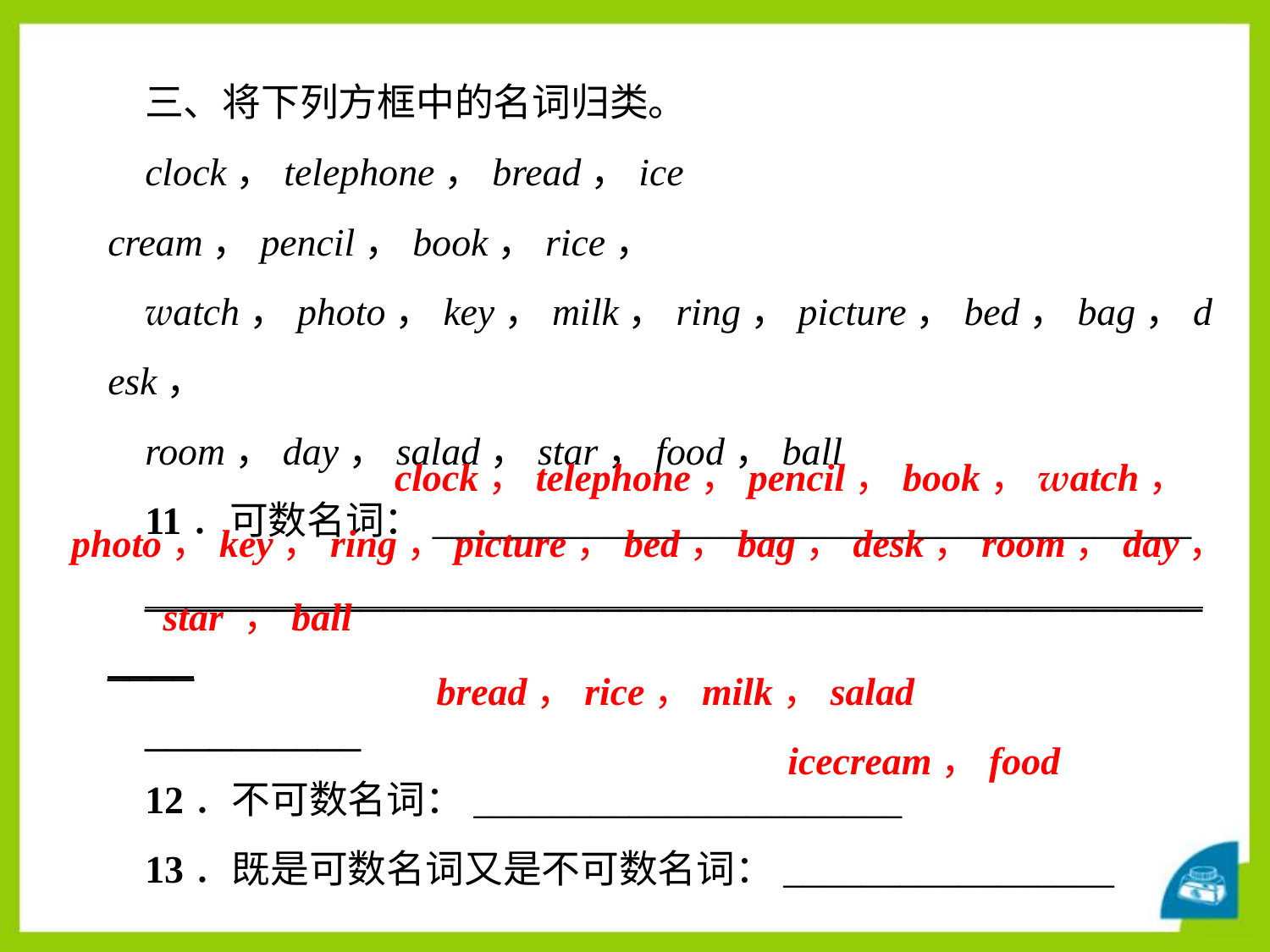

三、将下列方框中的名词归类。
clock，telephone，bread，ice­cream，pencil，book，rice，
watch，photo，key，milk，ring，picture，bed，bag，desk，
room，day，salad，star，food，ball
11．可数名词：_______________________________________
_____________________________________________________
__________
12．不可数名词：______________________
13．既是可数名词又是不可数名词：_________________
clock，telephone，pencil，book，watch，
photo，key，ring，picture，bed，bag，desk，room，day，
star ，ball
bread，rice，milk，salad
ice­cream，food